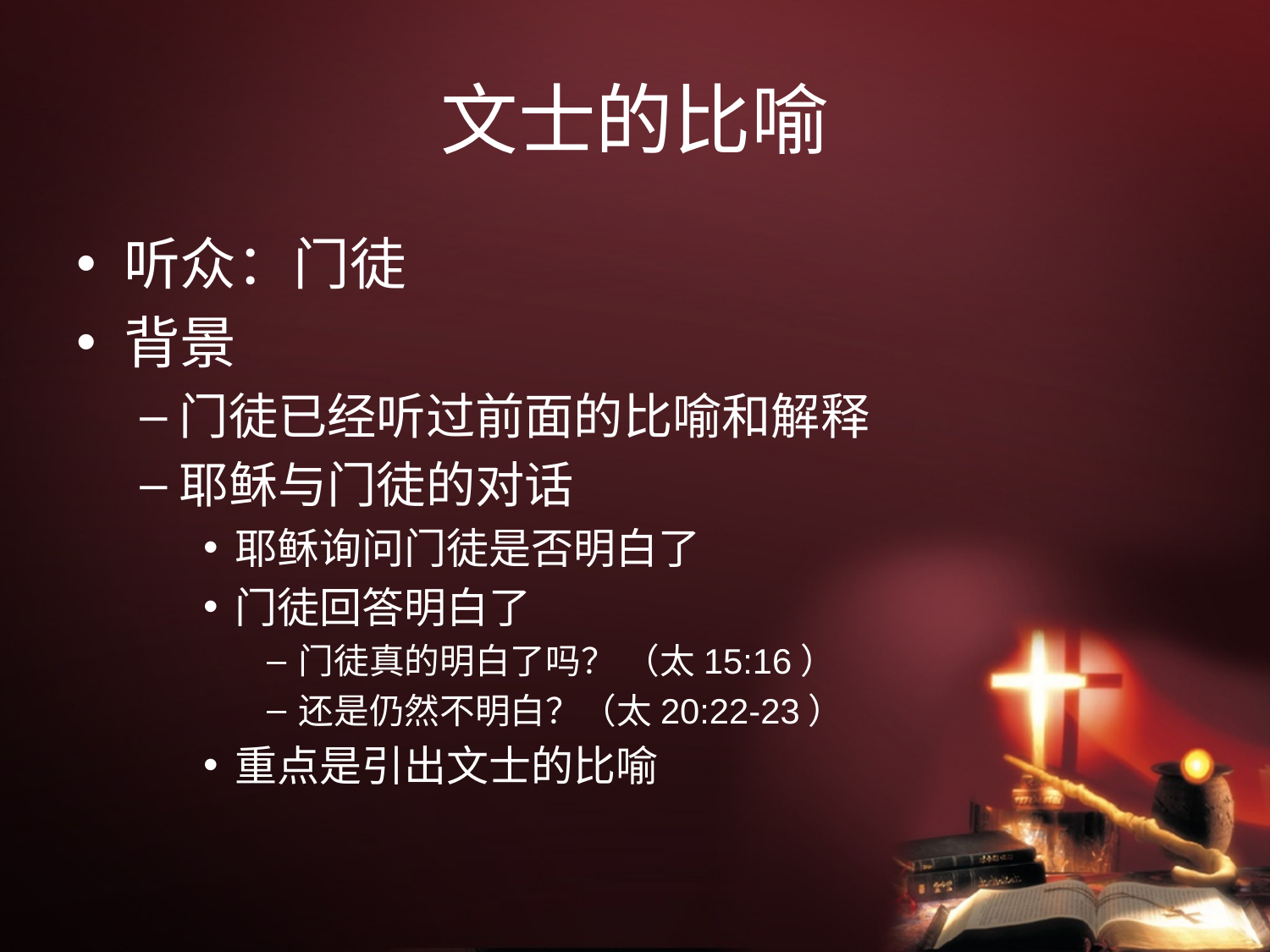

# 文士的比喻
听众：门徒
背景
门徒已经听过前面的比喻和解释
耶稣与门徒的对话
耶稣询问门徒是否明白了
门徒回答明白了
门徒真的明白了吗？ （太15:16）
还是仍然不明白？（太20:22-23）
重点是引出文士的比喻